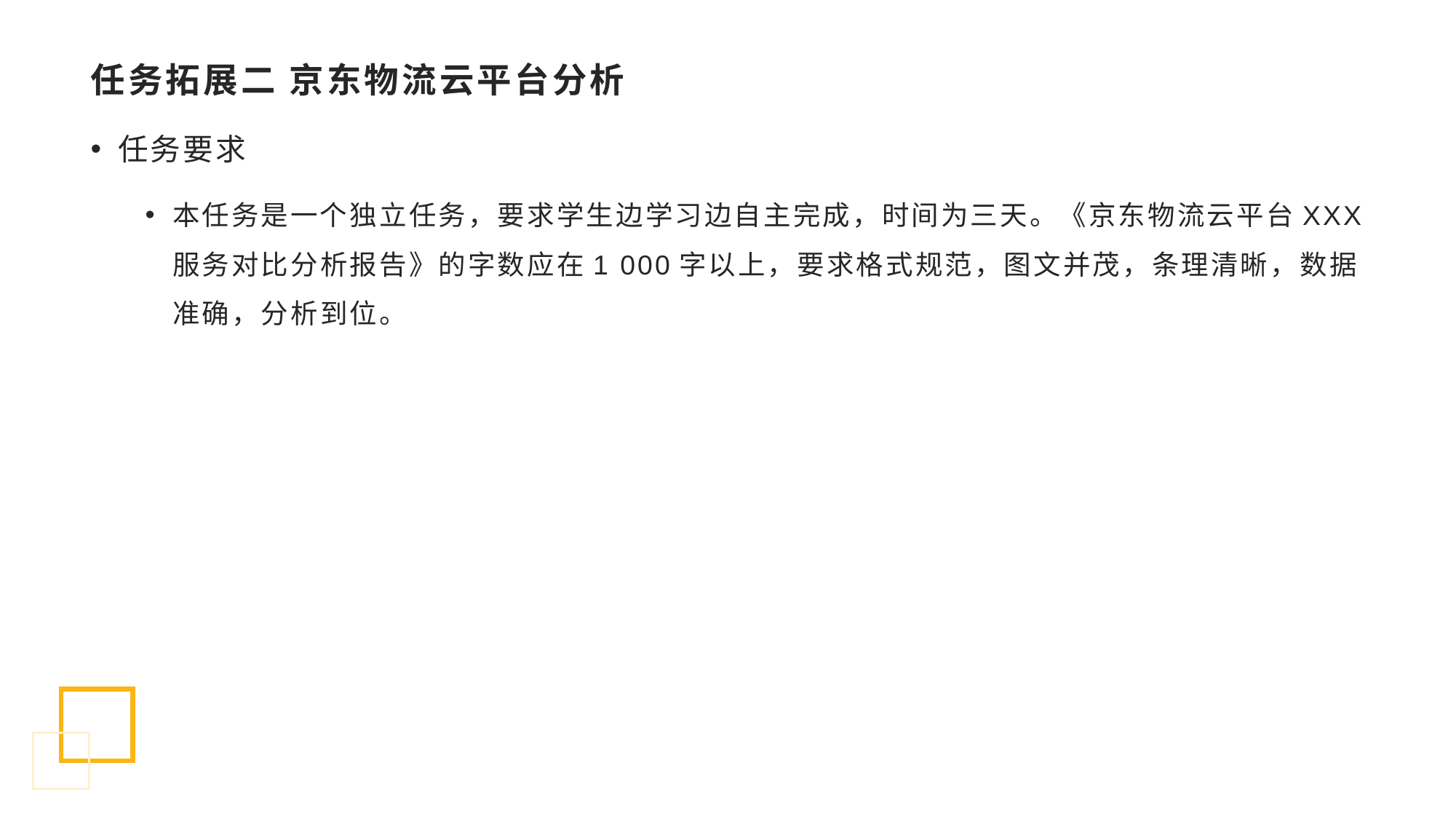

# 任务拓展二 京东物流云平台分析
任务要求
本任务是一个独立任务，要求学生边学习边自主完成，时间为三天。《京东物流云平台XXX服务对比分析报告》的字数应在1 000字以上，要求格式规范，图文并茂，条理清晰，数据准确，分析到位。